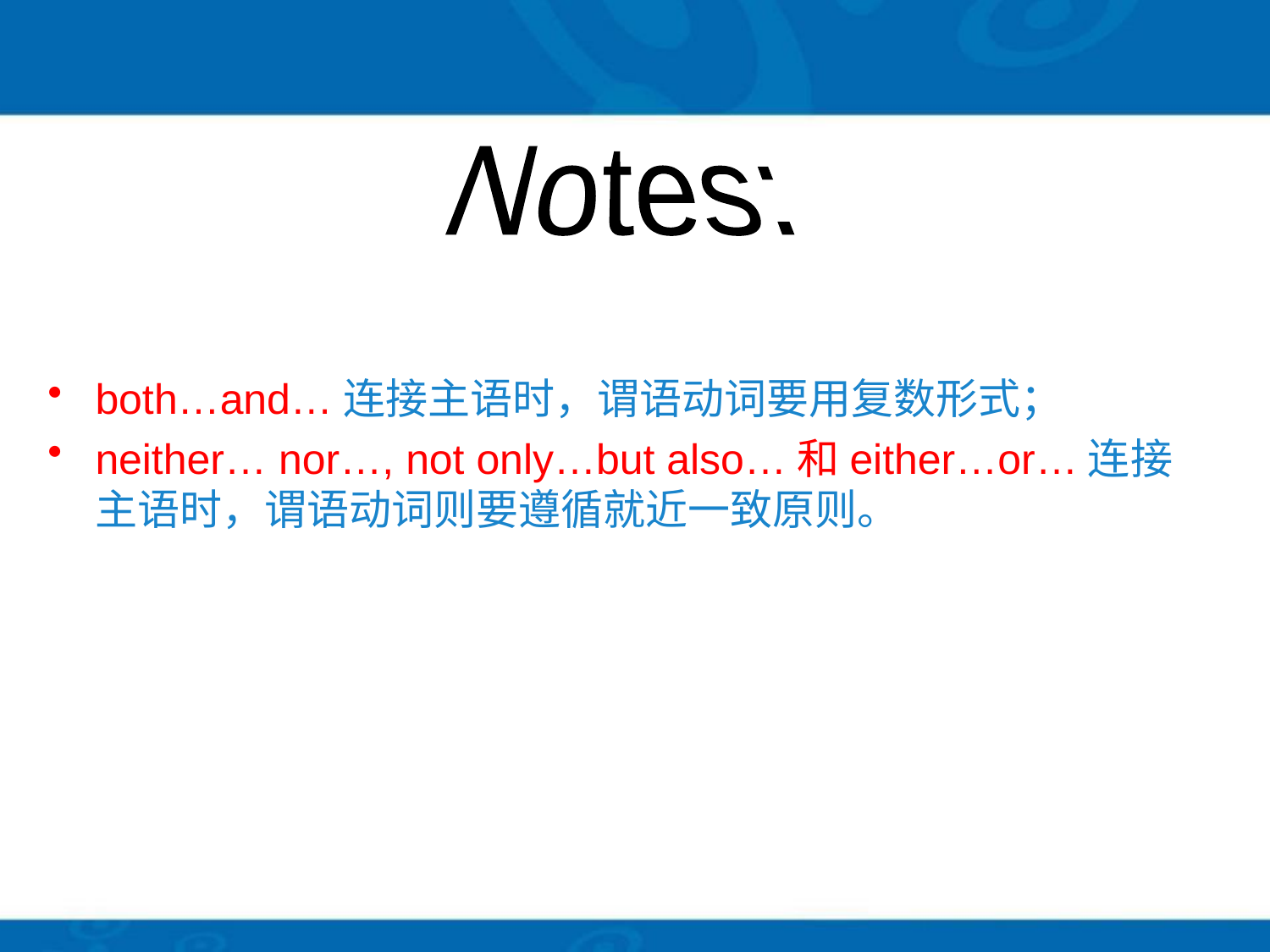

Notes:
both…and…连接主语时，谓语动词要用复数形式；
neither… nor…, not only…but also…和either…or…连接主语时，谓语动词则要遵循就近一致原则。